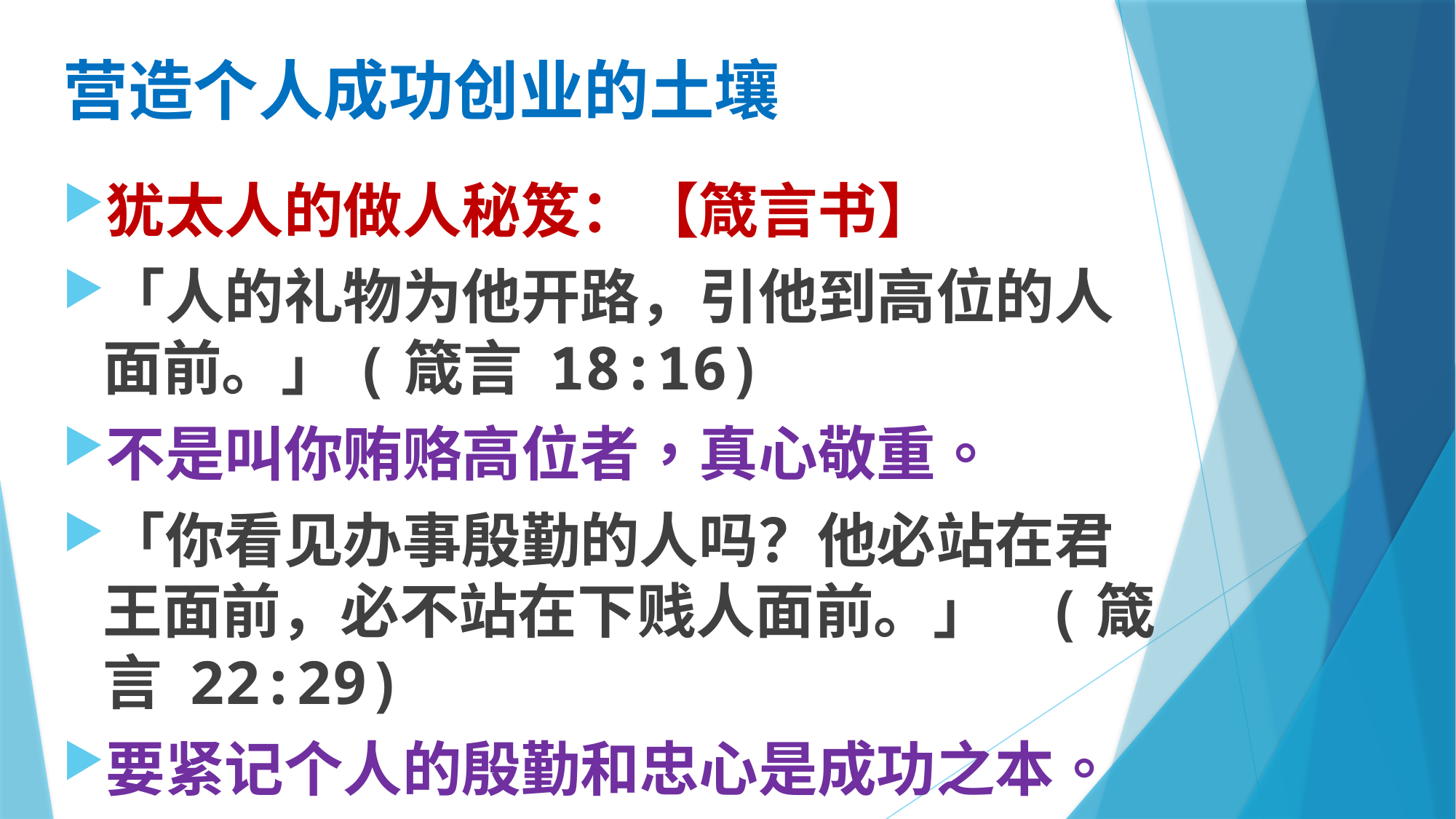

# 营造个人成功创业的土壤
犹太人的做人秘笈：【箴言书】
「人的礼物为他开路，引他到高位的人面前。」(箴言 18:16)
不是叫你贿赂高位者，真心敬重。
「你看见办事殷勤的人吗？他必站在君王面前，必不站在下贱人面前。」   (箴言 22:29)
要紧记个人的殷勤和忠心是成功之本。